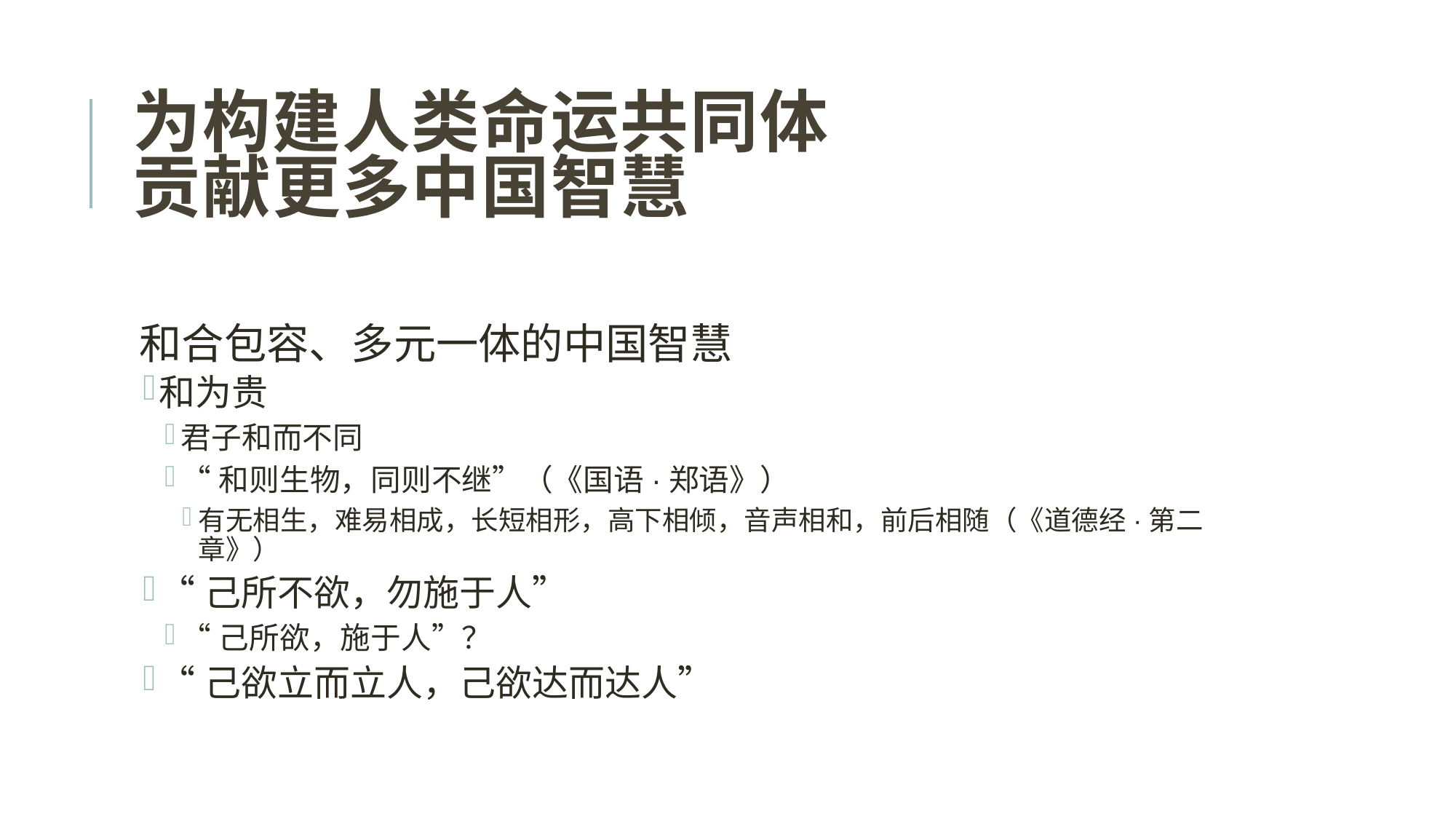

# 为构建人类命运共同体 贡献更多中国智慧
和合包容、多元一体的中国智慧
和为贵
君子和而不同
“和则生物，同则不继”（《国语·郑语》）
有无相生，难易相成，长短相形，高下相倾，音声相和，前后相随（《道德经·第二章》）
“己所不欲，勿施于人”
“己所欲，施于人”？
“己欲立而立人，己欲达而达人”